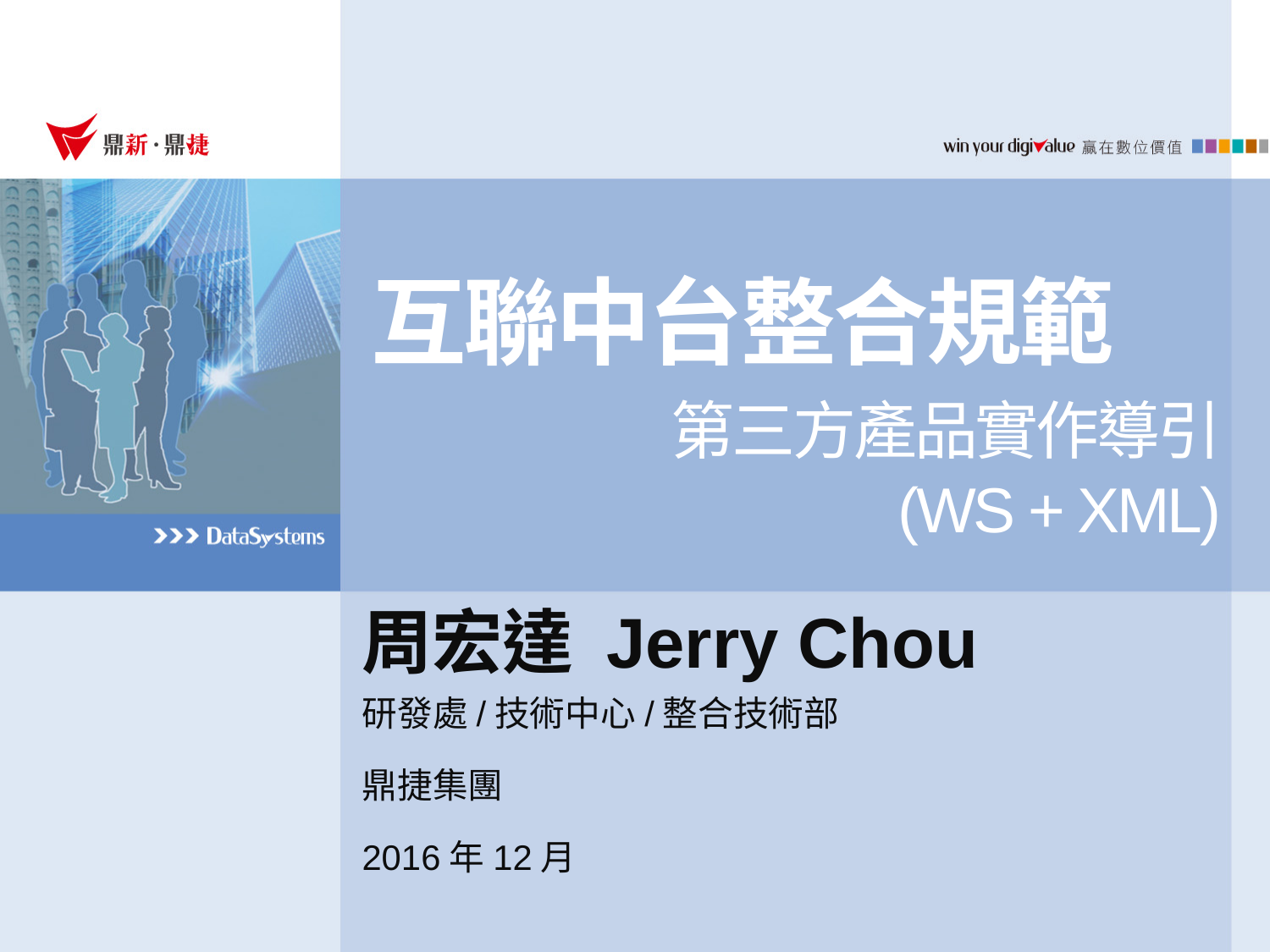

互聯中台整合規範
	第三方產品實作導引
(WS + XML)
周宏達 Jerry Chou
研發處/技術中心/整合技術部
鼎捷集團
2016年12月